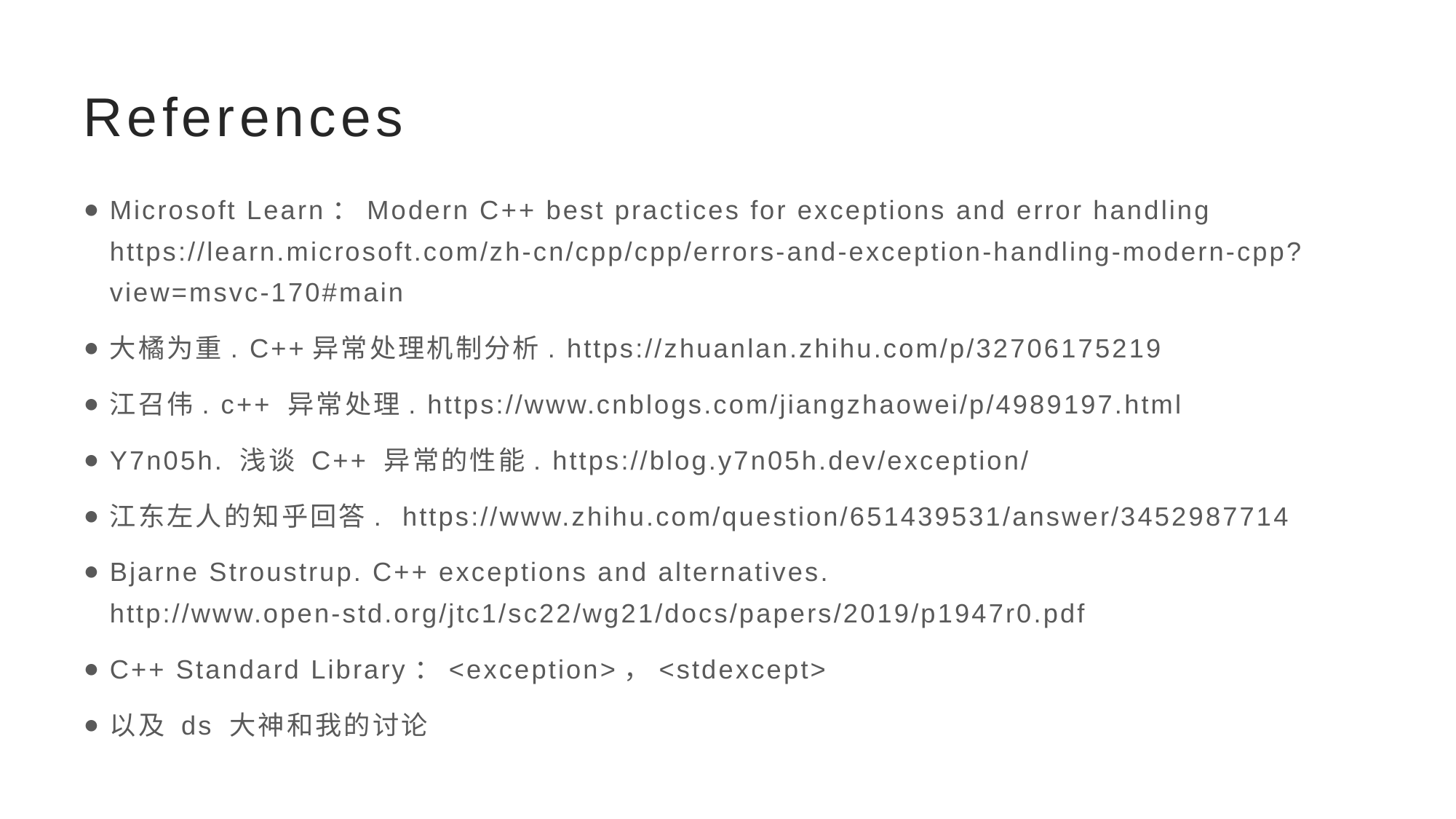

# References
Microsoft Learn：Modern C++ best practices for exceptions and error handling https://learn.microsoft.com/zh-cn/cpp/cpp/errors-and-exception-handling-modern-cpp?view=msvc-170#main
大橘为重. C++异常处理机制分析. https://zhuanlan.zhihu.com/p/32706175219
江召伟. c++ 异常处理. https://www.cnblogs.com/jiangzhaowei/p/4989197.html
Y7n05h. 浅谈 C++ 异常的性能. https://blog.y7n05h.dev/exception/
江东左人的知乎回答.  https://www.zhihu.com/question/651439531/answer/3452987714
Bjarne Stroustrup. C++ exceptions and alternatives. http://www.open-std.org/jtc1/sc22/wg21/docs/papers/2019/p1947r0.pdf
C++ Standard Library：<exception>，<stdexcept>
以及 ds 大神和我的讨论